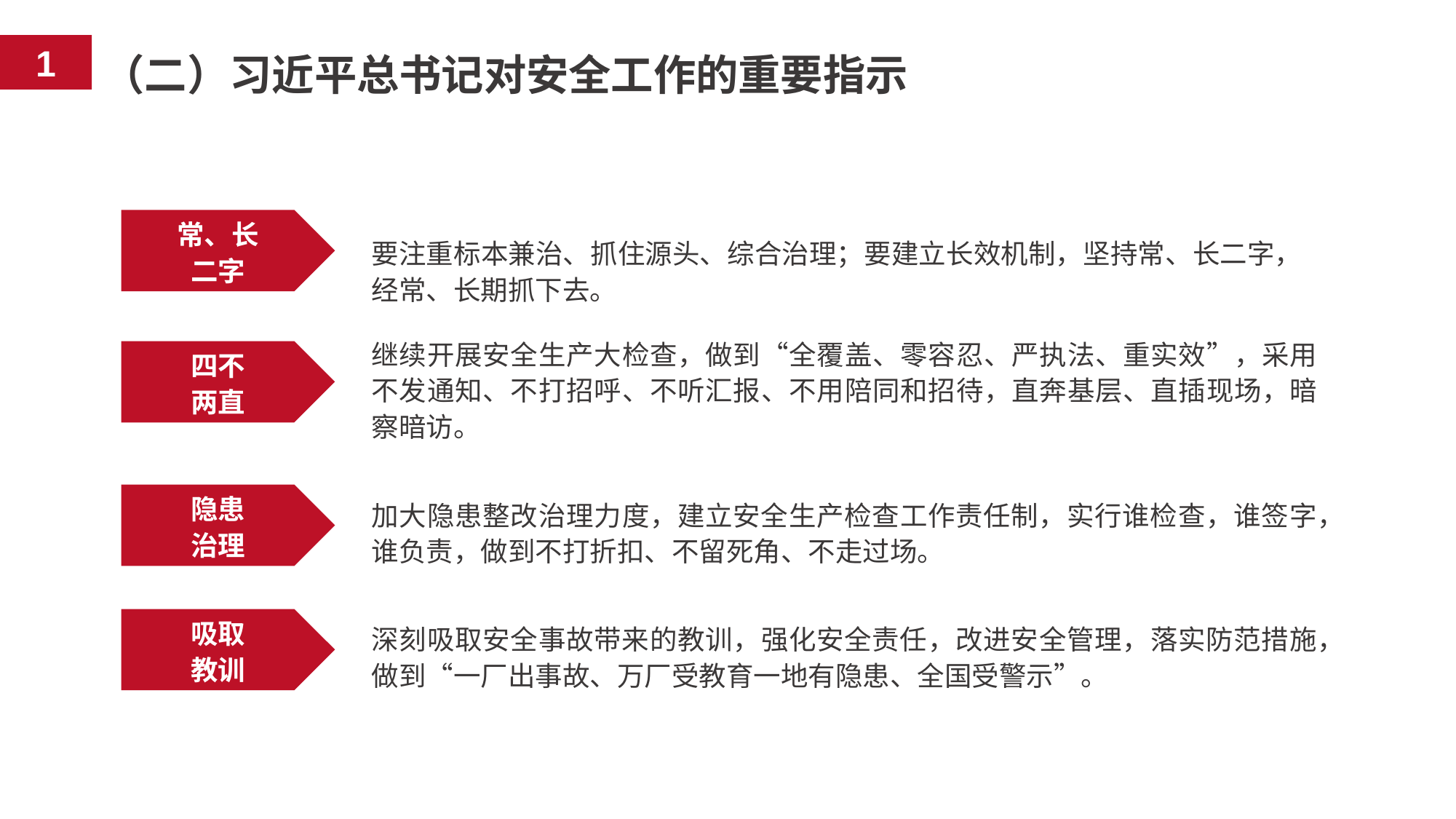

1
（二）习近平总书记对安全工作的重要指示
常、长
二字
要注重标本兼治、抓住源头、综合治理；要建立长效机制，坚持常、长二字，经常、长期抓下去。
继续开展安全生产大检查，做到“全覆盖、零容忍、严执法、重实效”，采用不发通知、不打招呼、不听汇报、不用陪同和招待，直奔基层、直插现场，暗察暗访。
四不
两直
隐患
治理
加大隐患整改治理力度，建立安全生产检查工作责任制，实行谁检查，谁签字，谁负责，做到不打折扣、不留死角、不走过场。
吸取
教训
深刻吸取安全事故带来的教训，强化安全责任，改进安全管理，落实防范措施，做到“一厂出事故、万厂受教育一地有隐患、全国受警示”。